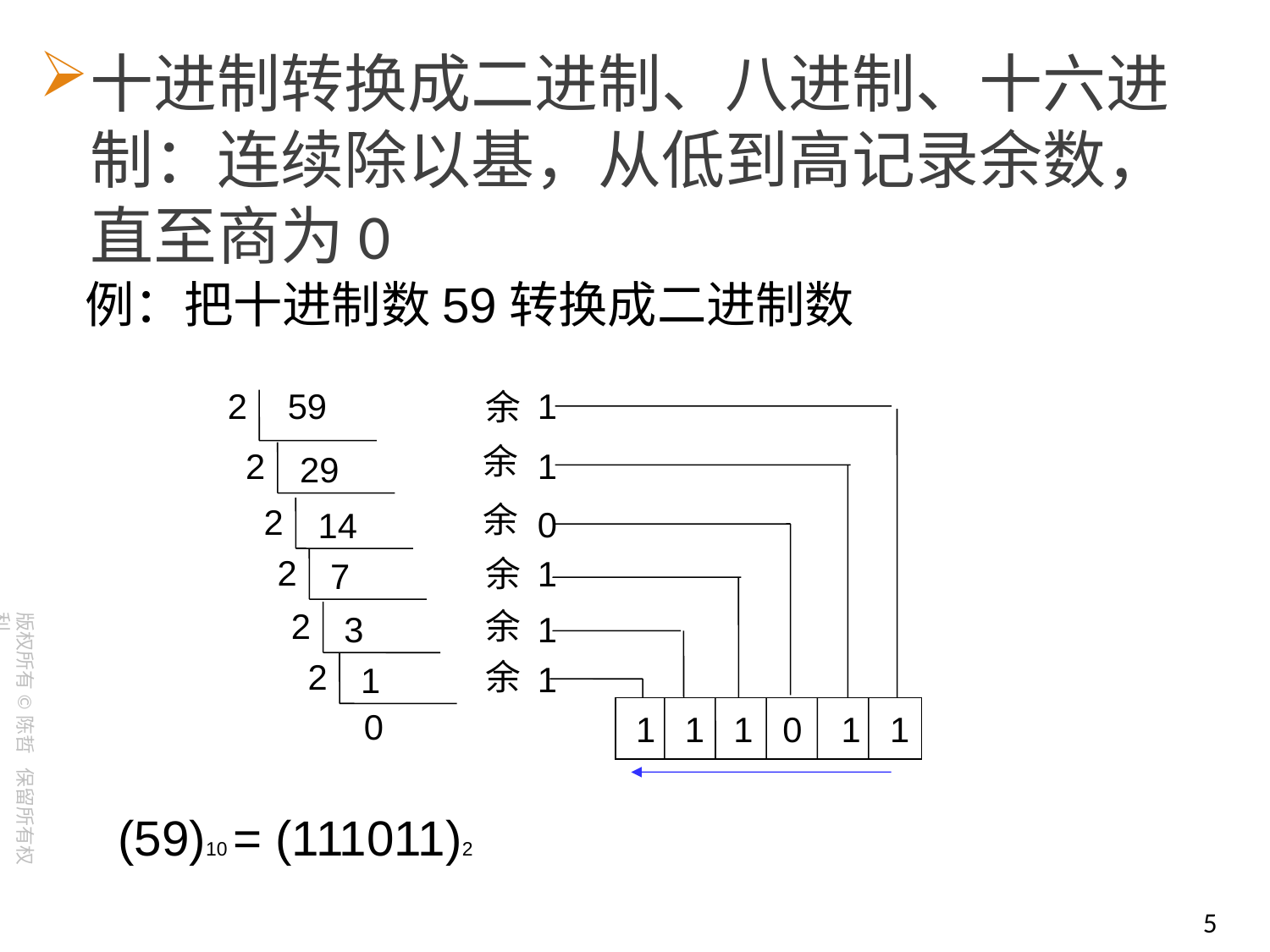

十进制转换成二进制、八进制、十六进制：连续除以基，从低到高记录余数，直至商为0
例：把十进制数59转换成二进制数
2
59

2
29

2
14

2
7

2
3

2
1

0
1
1
0
1
1
1
余

余

余

余

余

余

1   1   1   0    1   1

(59)10 = (111011)2
5